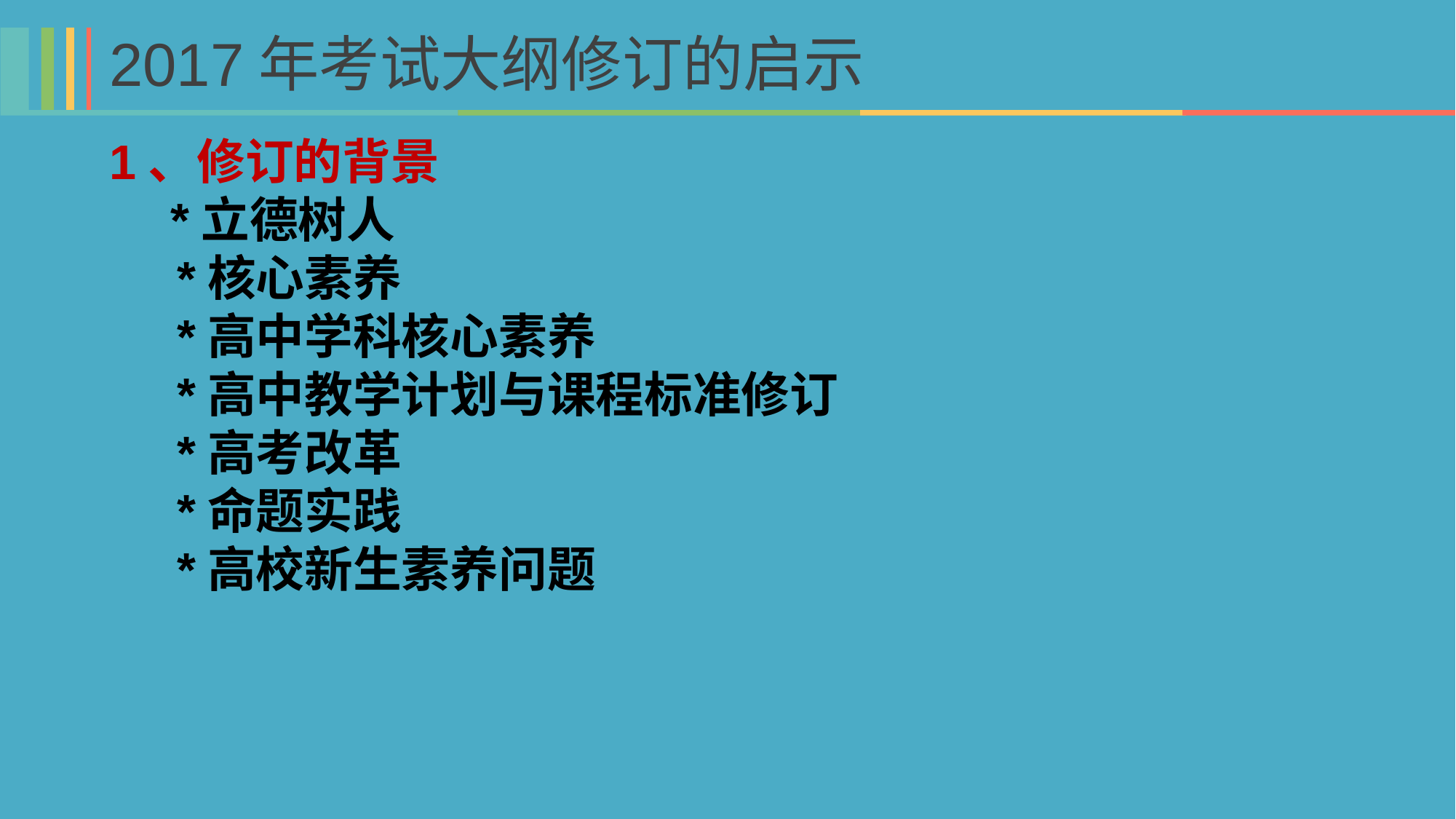

2017年考试大纲修订的启示

1、修订的背景
      *立德树人
     *核心素养
     *高中学科核心素养
     *高中教学计划与课程标准修订
     *高考改革
     *命题实践
     *高校新生素养问题